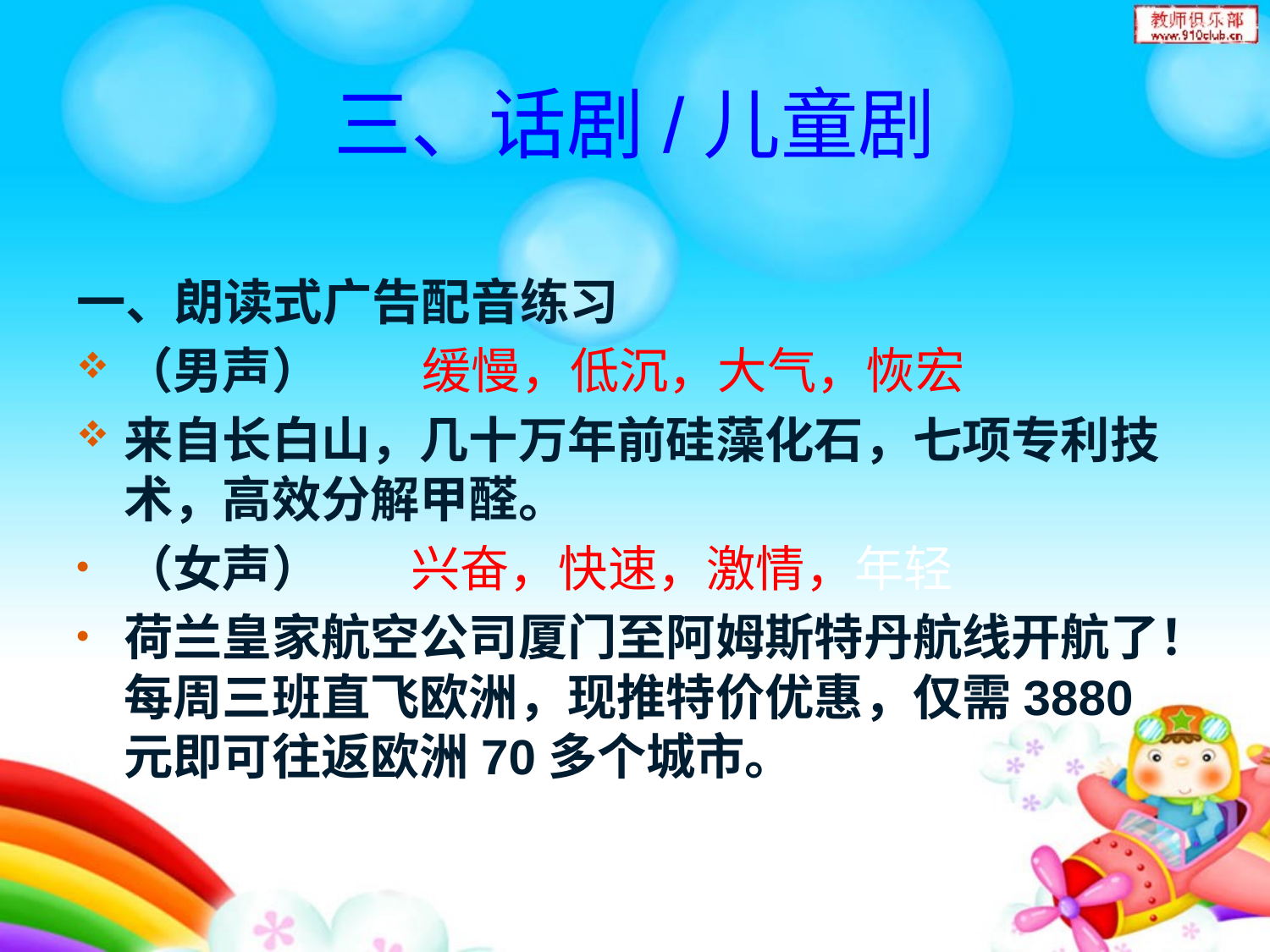

# 三、话剧/儿童剧
一、朗读式广告配音练习
（男声）         缓慢，低沉，大气，恢宏
来自长白山，几十万年前硅藻化石，七项专利技术，高效分解甲醛。
（女声）        兴奋，快速，激情，年轻
荷兰皇家航空公司厦门至阿姆斯特丹航线开航了！每周三班直飞欧洲，现推特价优惠，仅需3880元即可往返欧洲70多个城市。